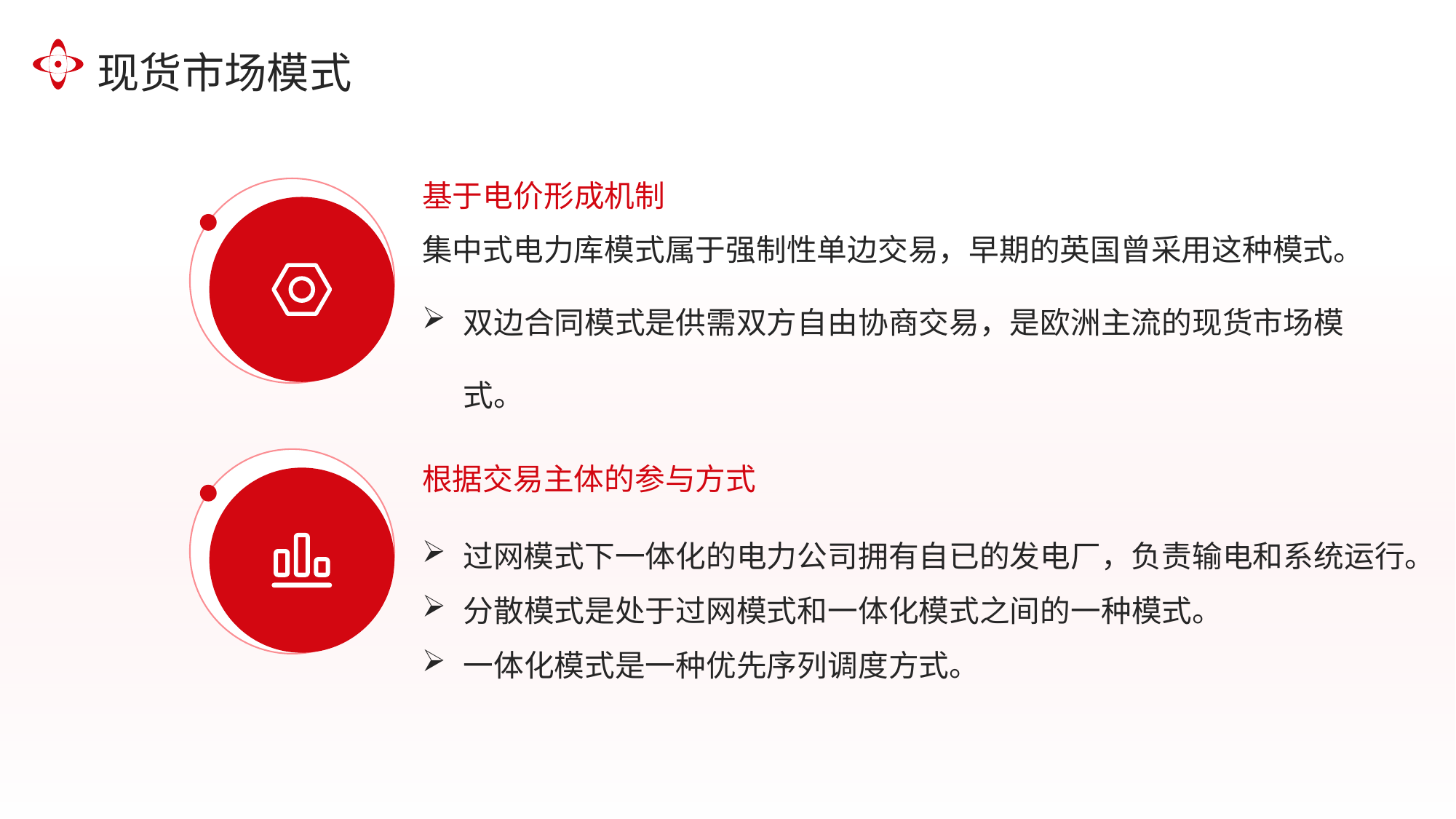

现货市场模式

基于电价形成机制

集中式电力库模式属于强制性单边交易，早期的英国曾采用这种模式。
双边合同模式是供需双方自由协商交易，是欧洲主流的现货市场模式。

根据交易主体的参与方式

过网模式下一体化的电力公司拥有自已的发电厂，负责输电和系统运行。
分散模式是处于过网模式和一体化模式之间的一种模式。
一体化模式是一种优先序列调度方式。